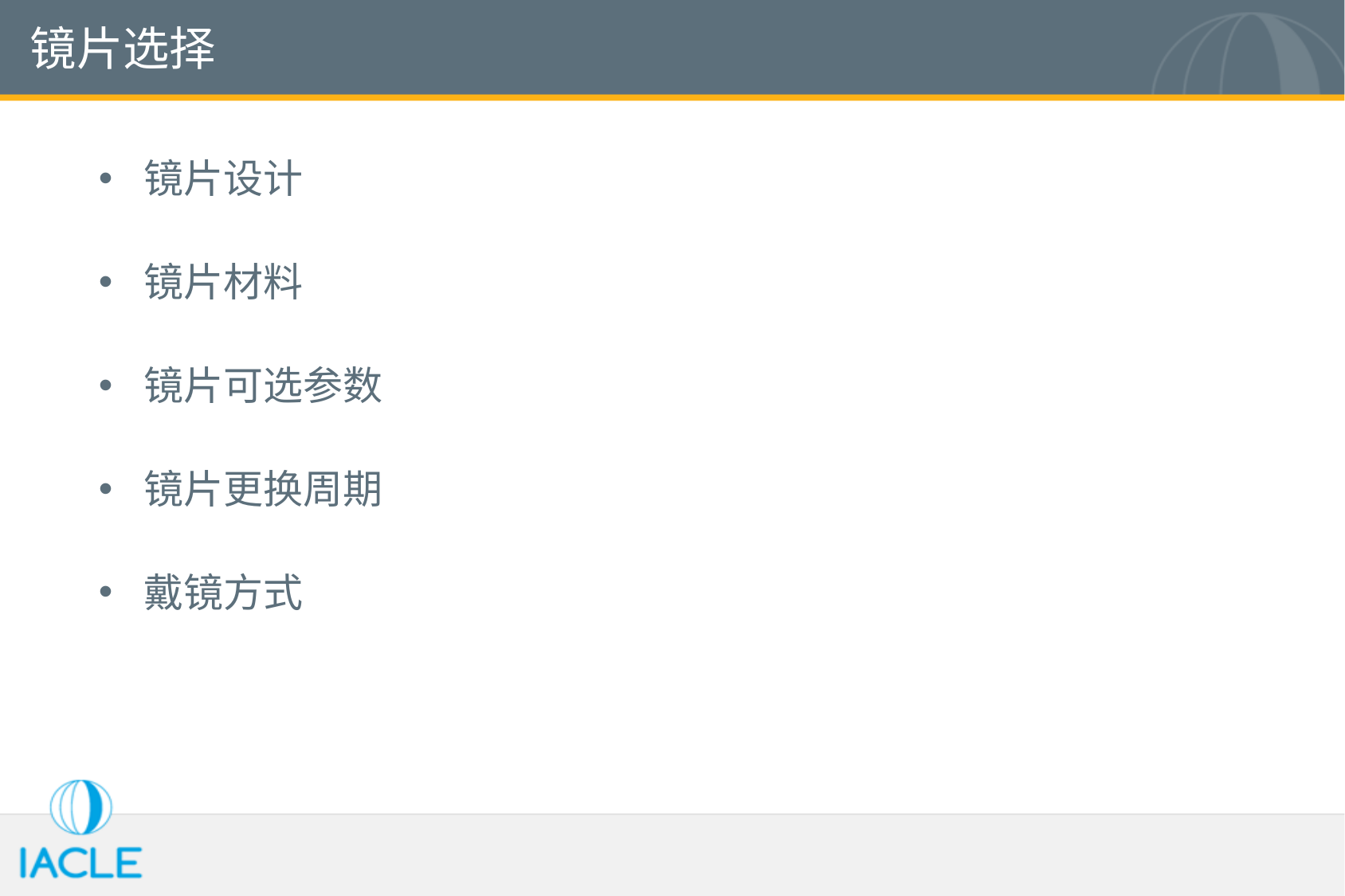

# 镜片选择
镜片设计
镜片材料
镜片可选参数
镜片更换周期
戴镜方式